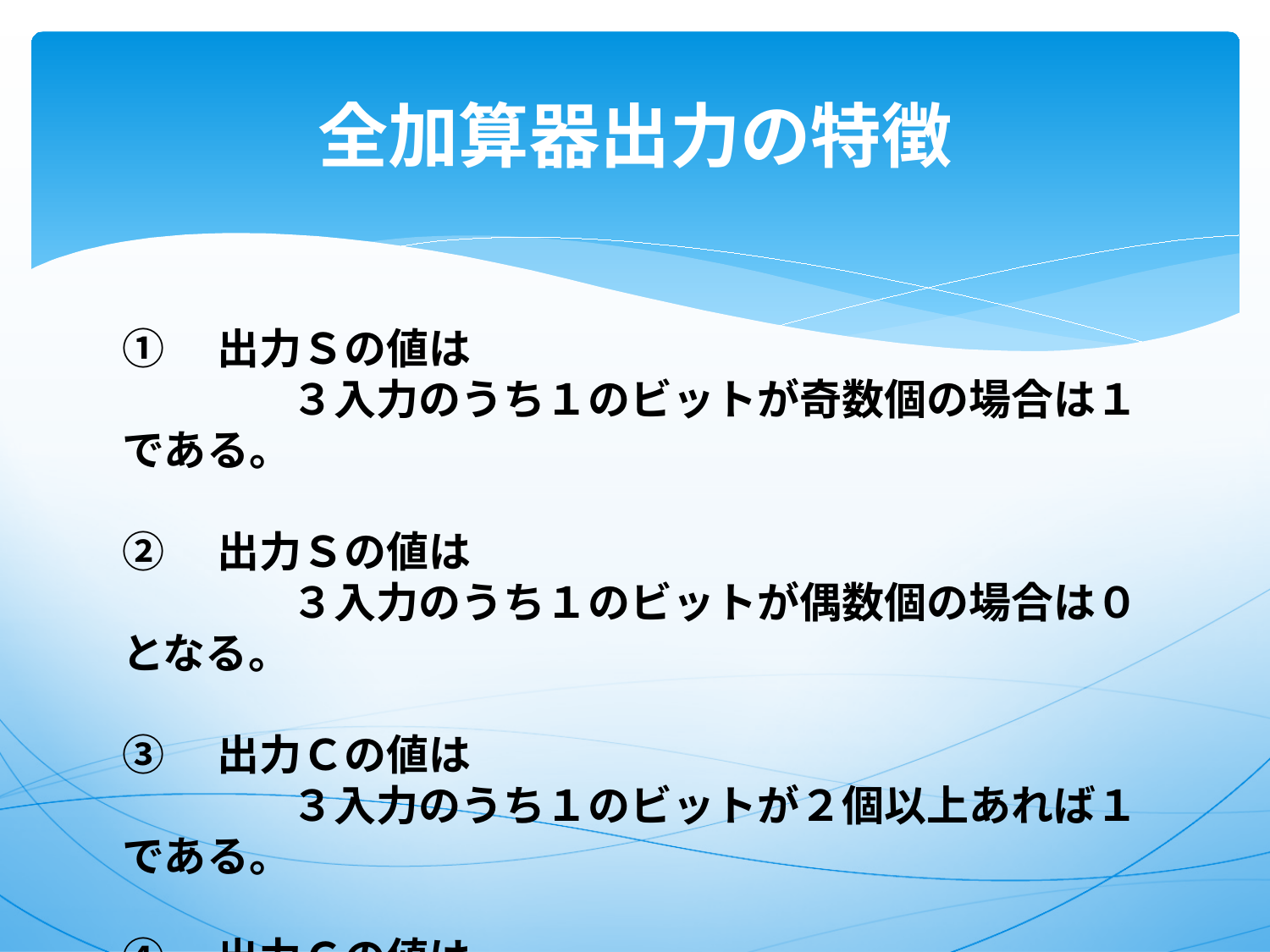

# 全加算器出力の特徴
①　出力Ｓの値は
　　　　３入力のうち１のビットが奇数個の場合は１である。

②　出力Ｓの値は
　　　　３入力のうち１のビットが偶数個の場合は０となる。

③　出力Ｃの値は
　　　　３入力のうち１のビットが２個以上あれば１である。

④　出力Ｃの値は
　　　　３入力のうち１のビットが２個未満では０となる。